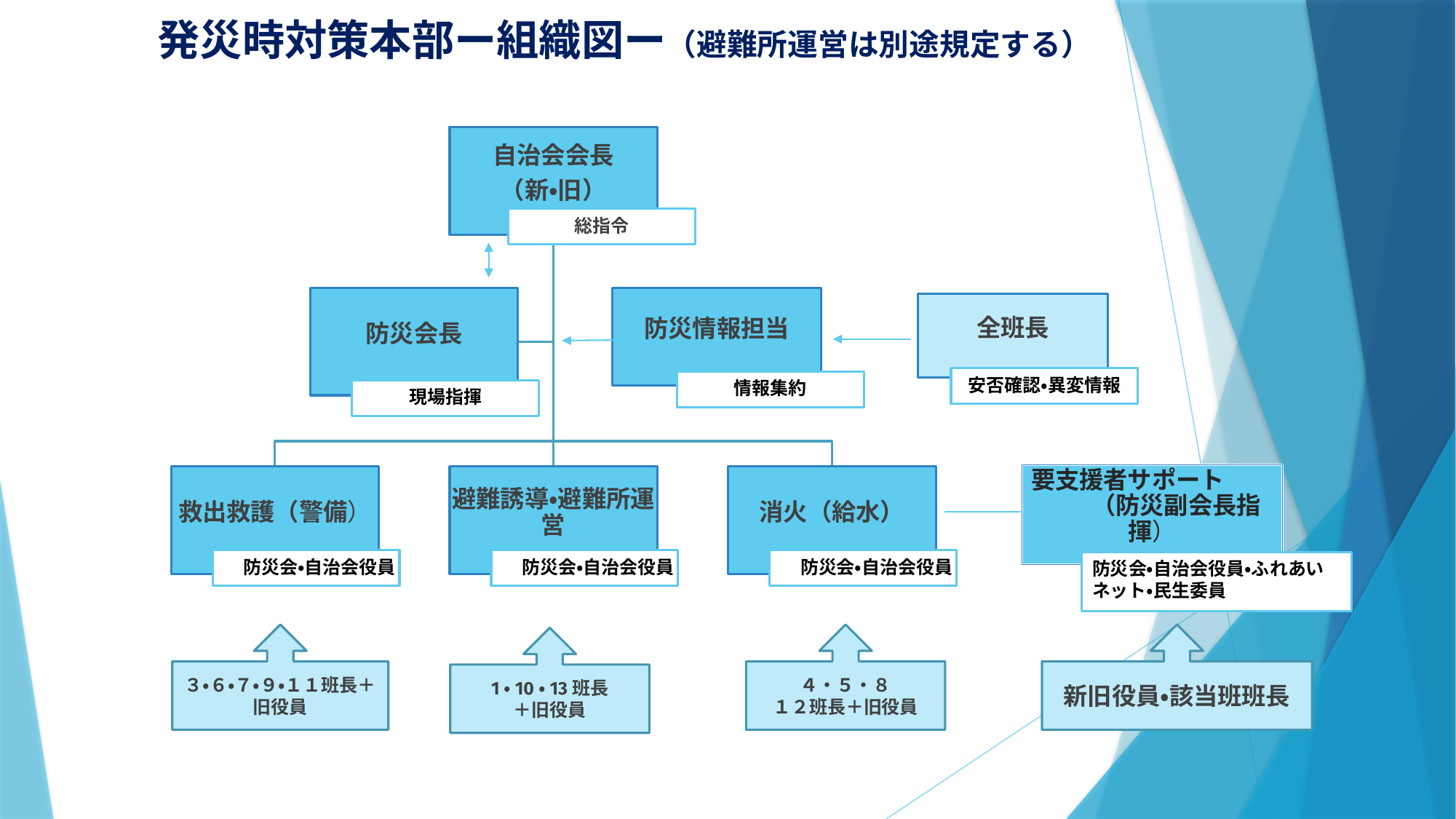

# 発災時対策本部ー組織図ー（避難所運営は別途規定する）
自治会会長
（新・旧）
総指令

防災会長
防災情報担当
全班長
安否確認・異変情報
情報集約
現場指揮
救出救護（警備）
避難誘導・避難所運営
消火（給水）
防災会・自治会役員
防災会・自治会役員
防災会・自治会役員

要支援者サポート　　　　（防災副会長指揮）
防災会・自治会役員・ふれあいネット・民生委員
３・６・７・９・１１班長＋旧役員
新旧役員・該当班班長
４・５・８
１２班長＋旧役員
1・10・13班長
＋旧役員